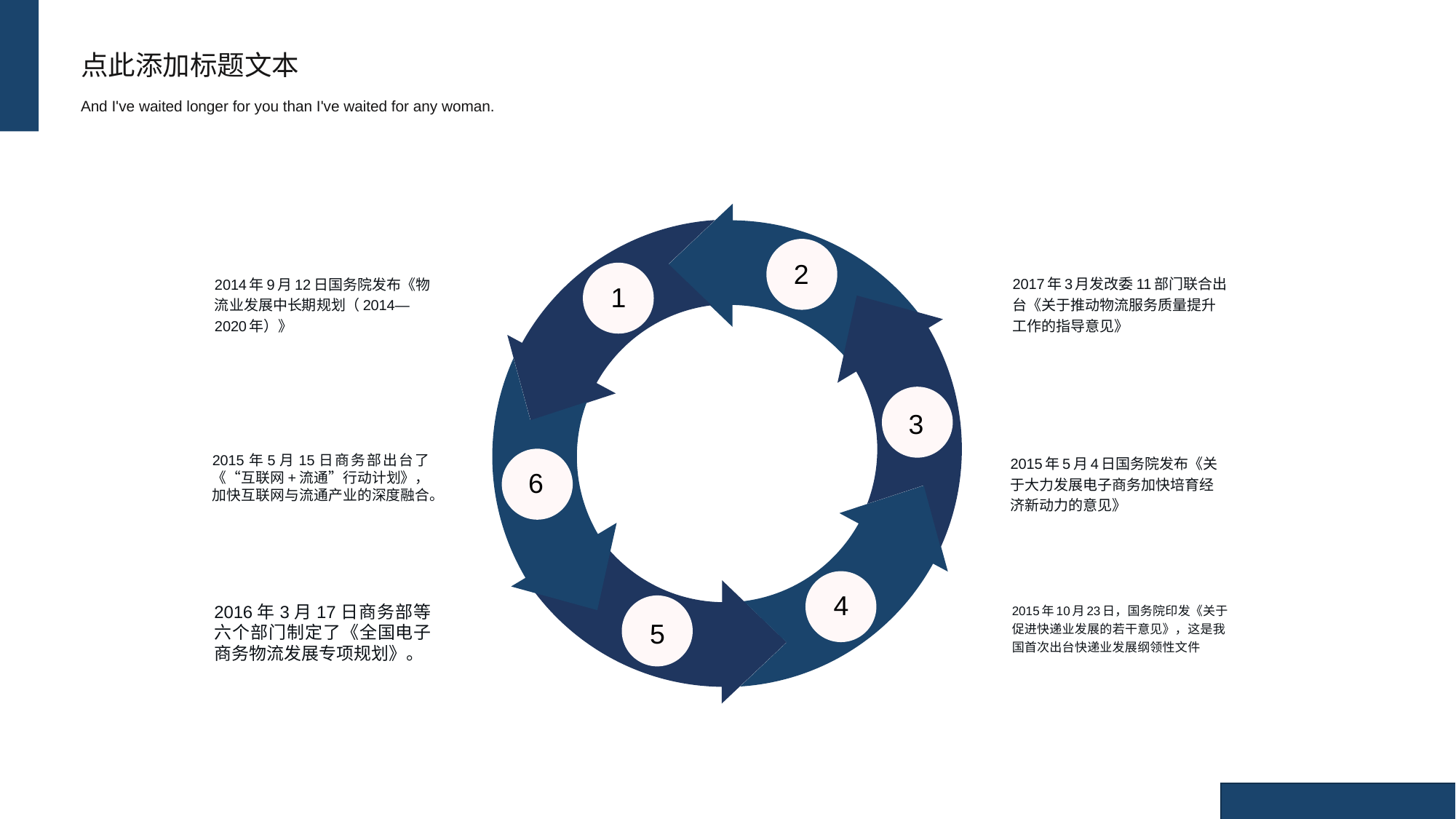

点此添加标题文本
And I've waited longer for you than I've waited for any woman.

2

2017年3月发改委11部门联合出台《关于推动物流服务质量提升工作的指导意见》
2014年9月12日国务院发布《物流业发展中长期规划（2014—2020年）》
1

3

2015年5月4日国务院发布《关于大力发展电子商务加快培育经济新动力的意见》
2015年5月15日商务部出台了《“互联网+流通”行动计划》，加快互联网与流通产业的深度融合。
6

4

2015年10月23日，国务院印发《关于促进快递业发展的若干意见》，这是我国首次出台快递业发展纲领性文件
2016年3月17日商务部等六个部门制定了《全国电子商务物流发展专项规划》。
5